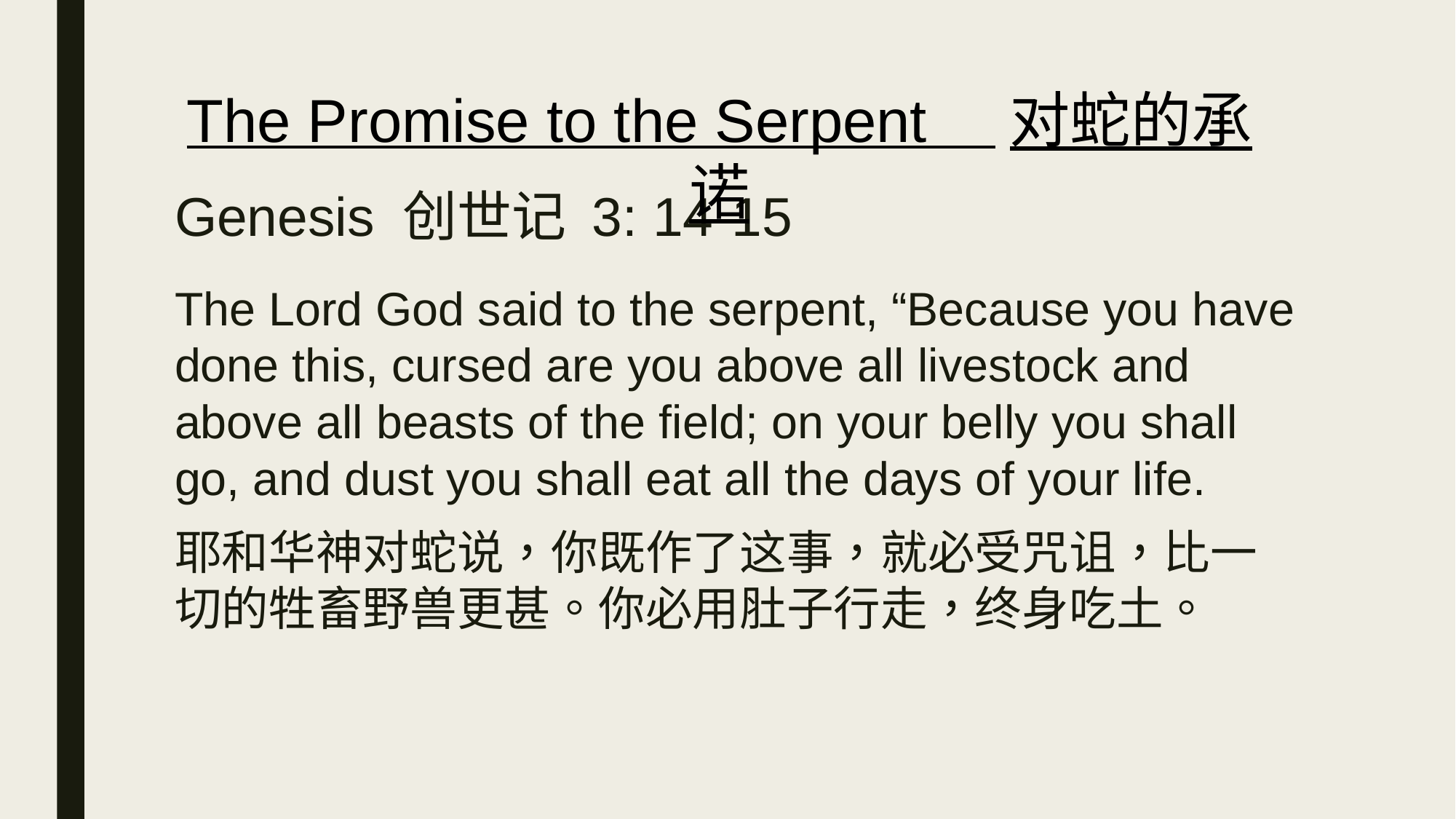

The Promise to the Serpent    对蛇的承诺
# Genesis 创世记 3: 14-15
The Lord God said to the serpent, “Because you have done this, cursed are you above all livestock and above all beasts of the field; on your belly you shall go, and dust you shall eat all the days of your life.
耶和华神对蛇说，你既作了这事，就必受咒诅，比一切的牲畜野兽更甚。你必用肚子行走，终身吃土。